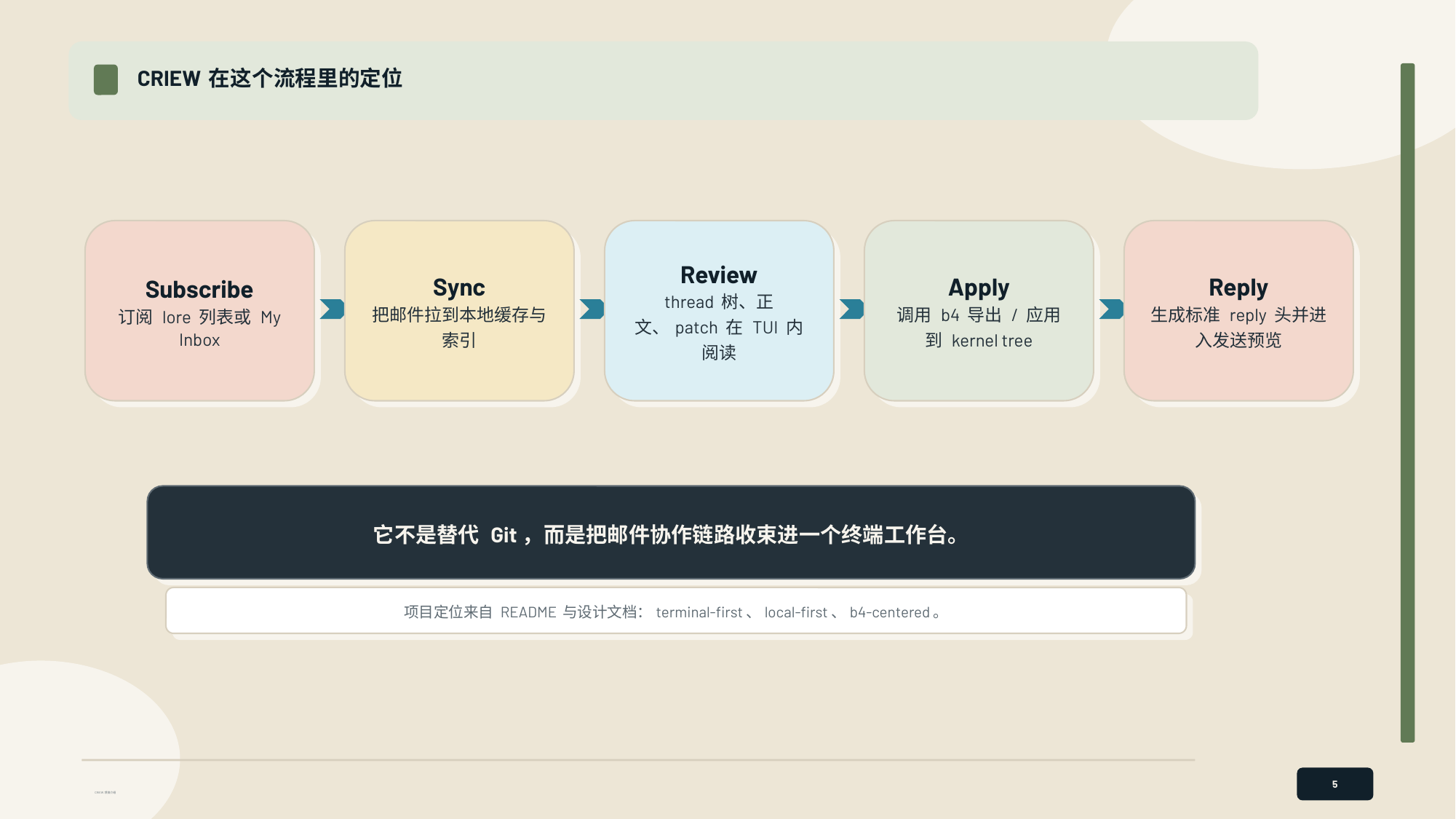

CRIEW 在这个流程里的定位

Subscribe
订阅 lore 列表或 My Inbox
Sync
把邮件拉到本地缓存与索引
Review
thread 树、正文、patch 在 TUI 内阅读
Apply
调用 b4 导出 / 应用到 kernel tree
Reply
生成标准 reply 头并进入发送预览

它不是替代 Git，而是把邮件协作链路收束进一个终端工作台。

项目定位来自 README 与设计文档：terminal-first、local-first、b4-centered。

5
CRIEW 项目介绍